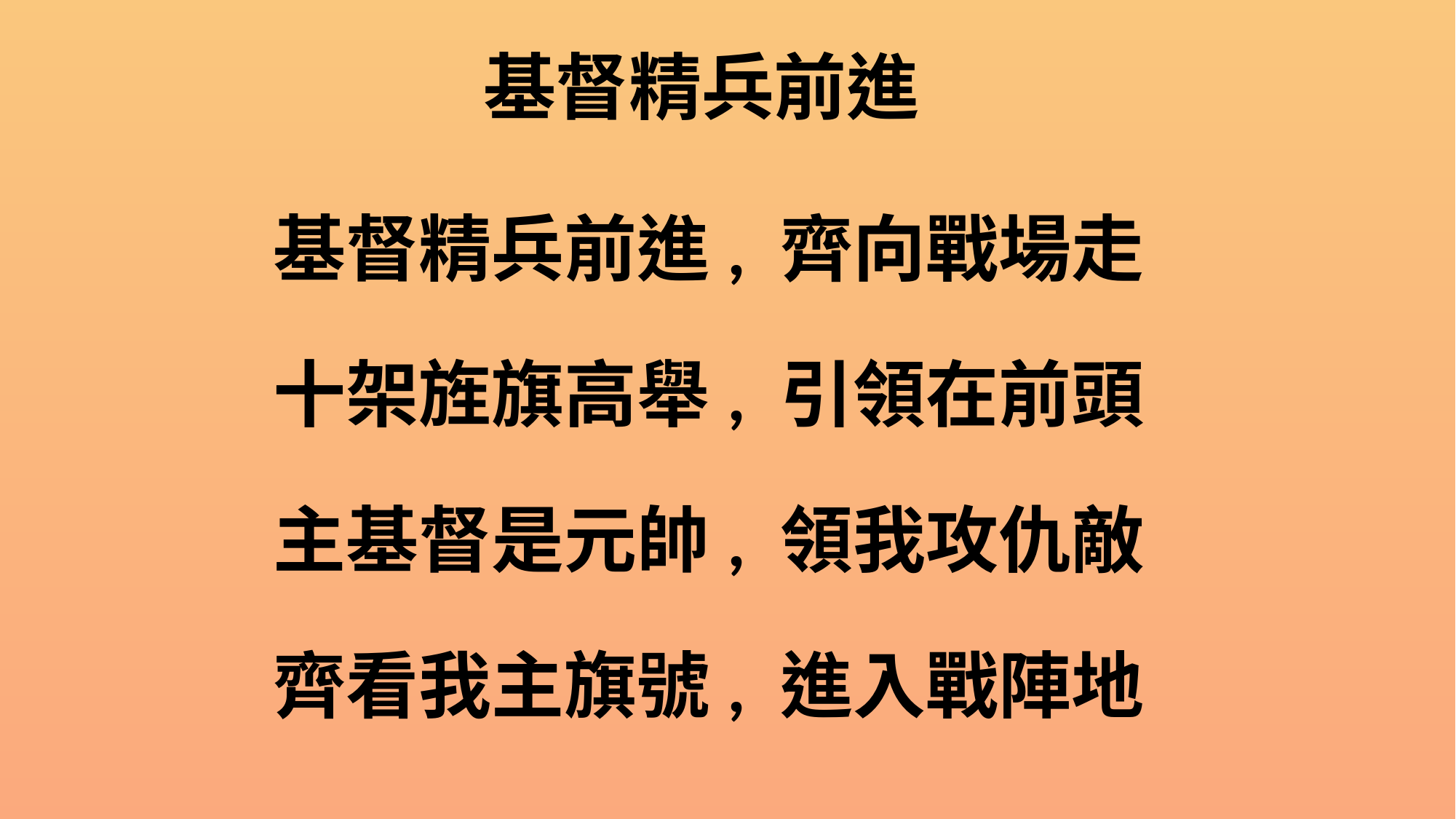

# 基督精兵前進
基督精兵前進, 齊向戰場走
十架旌旗高舉, 引領在前頭
主基督是元帥, 領我攻仇敵
齊看我主旗號, 進入戰陣地